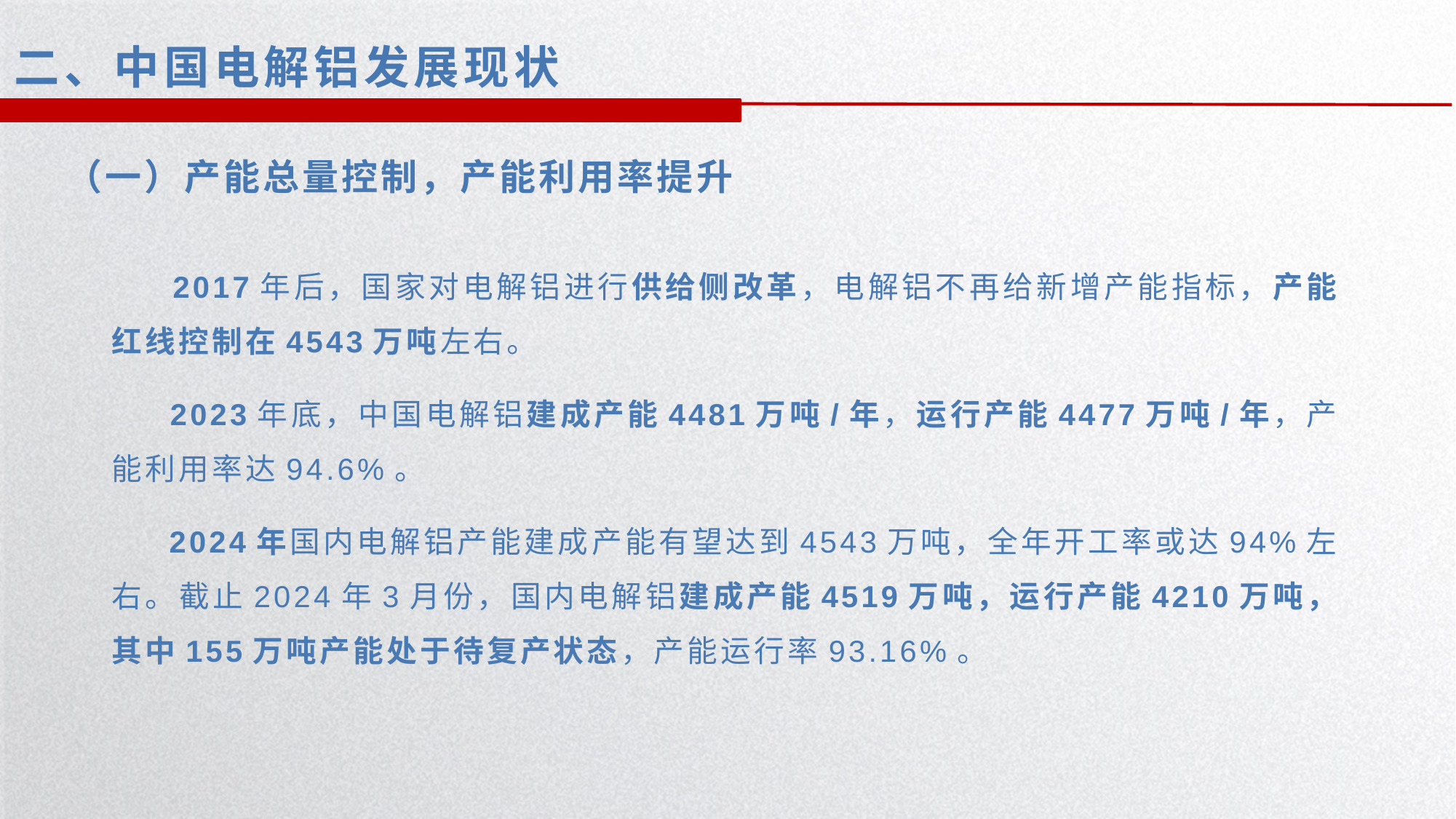

二、中国电解铝发展现状

（一）产能总量控制，产能利用率提升
       2017年后，国家对电解铝进行供给侧改革，电解铝不再给新增产能指标，产能红线控制在4543万吨左右。
     2023年底，中国电解铝建成产能4481万吨/年，运行产能4477万吨/年，产能利用率达94.6%。
     2024年国内电解铝产能建成产能有望达到4543万吨，全年开工率或达94%左右。截止2024年3月份，国内电解铝建成产能4519万吨，运行产能4210万吨，其中155万吨产能处于待复产状态，产能运行率93.16%。